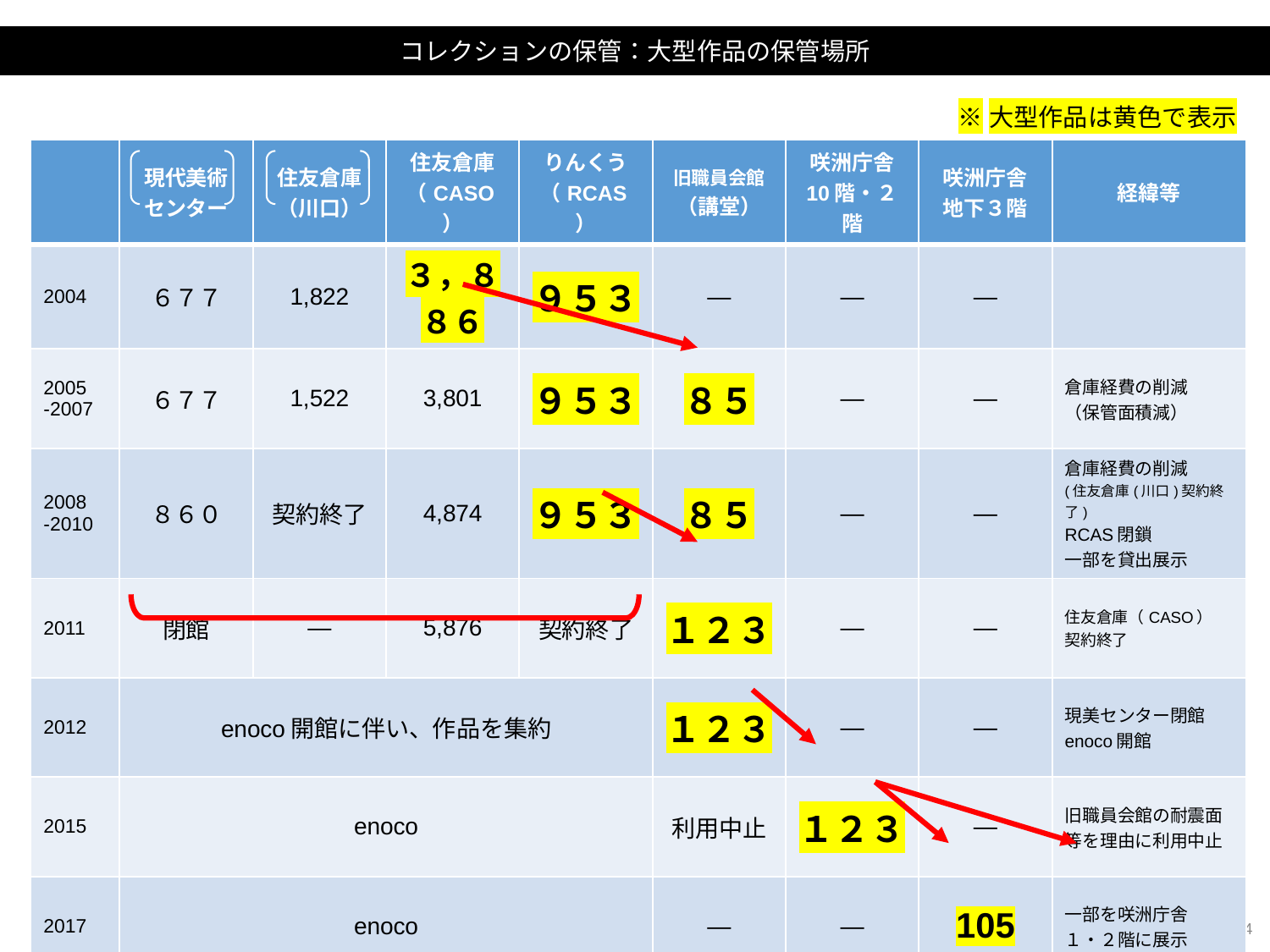

コレクションの保管：大型作品の保管場所
※大型作品は黄色で表示
|  | 現代美術 センター | 住友倉庫 （川口） | 住友倉庫 （CASO） | りんくう（RCAS） | 旧職員会館（講堂） | 咲洲庁舎 10階・２階 | 咲洲庁舎 地下３階 | 経緯等 |
| --- | --- | --- | --- | --- | --- | --- | --- | --- |
| 2004 | ６７７ | 1,822 | ３，８８６ | ９５３ | ― | ― | ― |  |
| 2005 -2007 | ６７７ | 1,522 | 3,801 | ９５３ | ８５ | ― | ― | 倉庫経費の削減 （保管面積減） |
| 2008 -2010 | ８６０ | 契約終了 | 4,874 | ９５３ | ８５ | ― | ― | 倉庫経費の削減 (住友倉庫(川口)契約終了) RCAS閉鎖 一部を貸出展示 |
| 2011 | 閉館 | ― | 5,876 | 契約終了 | １２３ | ― | ― | 住友倉庫（CASO） 契約終了 |
| 2012 | enoco開館に伴い、作品を集約 |  |  |  | １２３ | ― | ― | 現美センター閉館 enoco開館 |
| 2015 | enoco |  |  |  | 利用中止 | １２３ | ― | 旧職員会館の耐震面等を理由に利用中止 |
| 2017 | enoco |  |  |  | ― | ― | 105 | 一部を咲洲庁舎 １・２階に展示 |

14